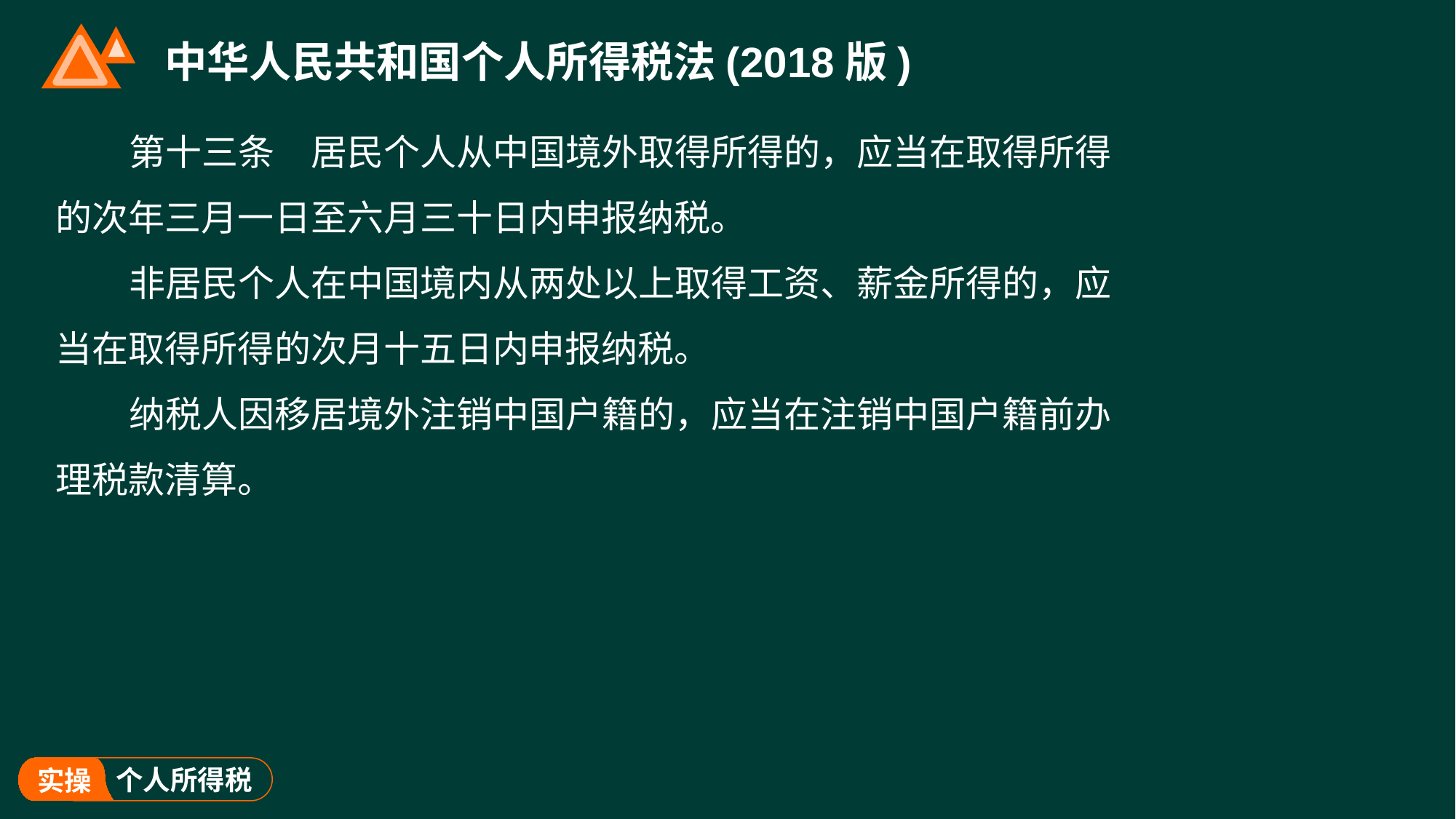

# 中华人民共和国个人所得税法(2018版)
第十三条　居民个人从中国境外取得所得的，应当在取得所得的次年三月一日至六月三十日内申报纳税。
非居民个人在中国境内从两处以上取得工资、薪金所得的，应当在取得所得的次月十五日内申报纳税。
纳税人因移居境外注销中国户籍的，应当在注销中国户籍前办理税款清算。